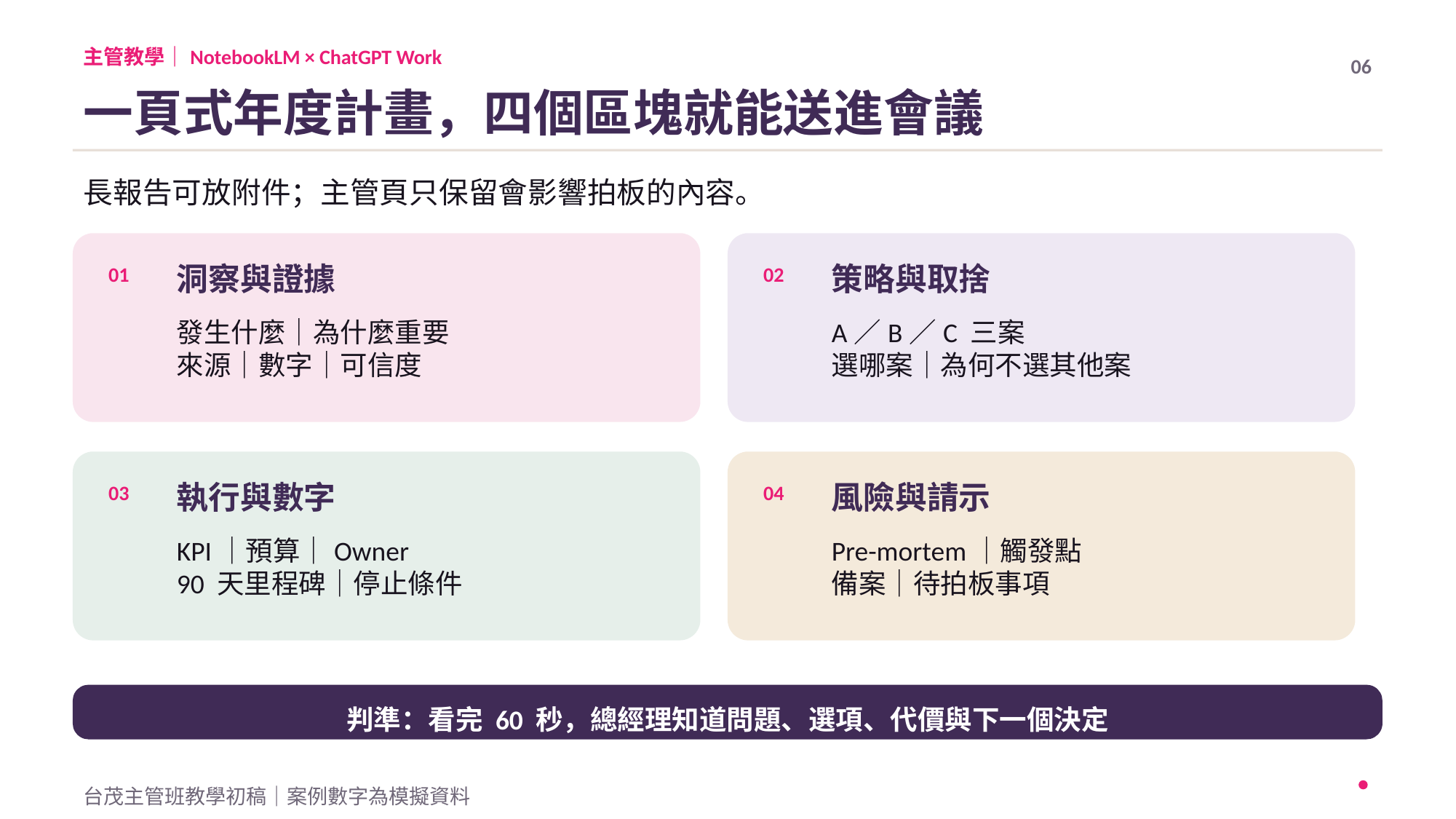

主管教學｜NotebookLM × ChatGPT Work
06
一頁式年度計畫，四個區塊就能送進會議

長報告可放附件；主管頁只保留會影響拍板的內容。

洞察與證據
策略與取捨
01
02
發生什麼｜為什麼重要
來源｜數字｜可信度
A／B／C 三案
選哪案｜為何不選其他案

執行與數字
風險與請示
03
04
KPI｜預算｜Owner
90 天里程碑｜停止條件
Pre-mortem｜觸發點
備案｜待拍板事項

判準：看完 60 秒，總經理知道問題、選項、代價與下一個決定
台茂主管班教學初稿｜案例數字為模擬資料